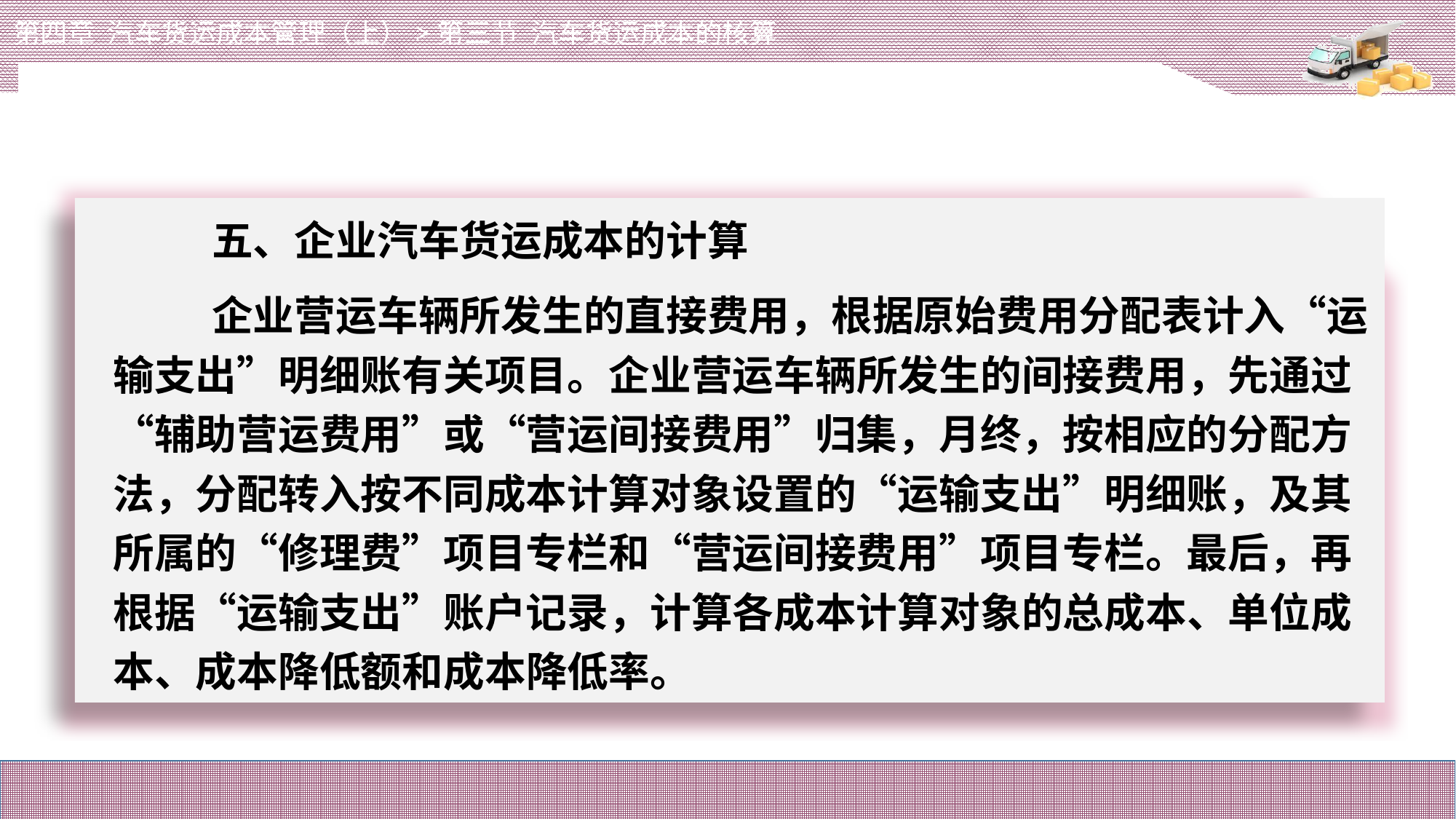

第四章  汽车货运成本管理（上）>第三节  汽车货运成本的核算
# 五、企业汽车货运成本的计算
企业营运车辆所发生的直接费用，根据原始费用分配表计入“运输支出”明细账有关项目。企业营运车辆所发生的间接费用，先通过“辅助营运费用”或“营运间接费用”归集，月终，按相应的分配方法，分配转入按不同成本计算对象设置的“运输支出”明细账，及其所属的“修理费”项目专栏和“营运间接费用”项目专栏。最后，再根据“运输支出”账户记录，计算各成本计算对象的总成本、单位成本、成本降低额和成本降低率。